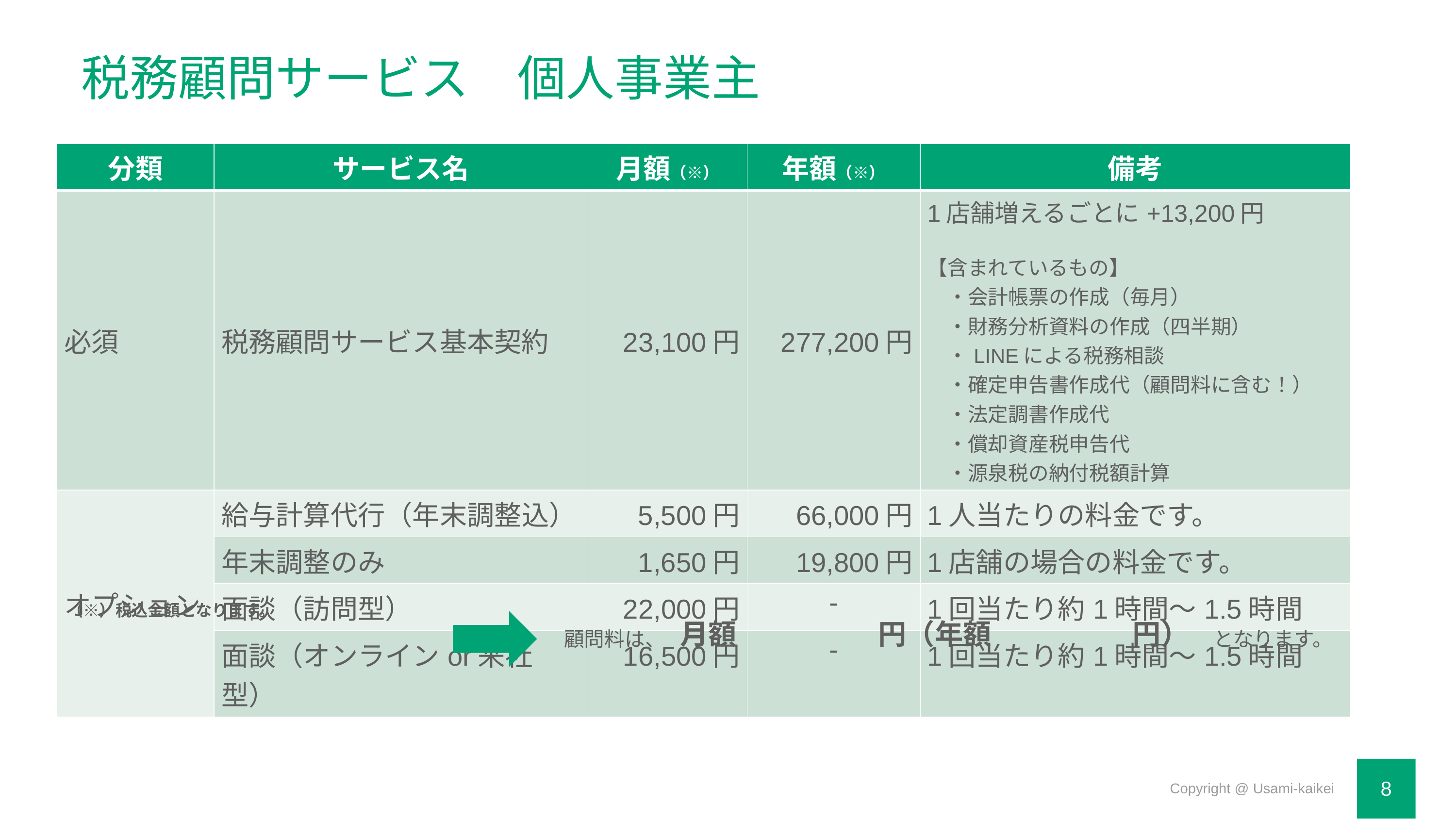

# 税務顧問サービス　個人事業主
| 分類 | サービス名 | 月額（※） | 年額（※） | 備考 |
| --- | --- | --- | --- | --- |
| 必須 | 税務顧問サービス基本契約 | 23,100円 | 277,200円 | 1店舗増えるごとに+13,200円 【含まれているもの】 　・会計帳票の作成（毎月） 　・財務分析資料の作成（四半期） 　・LINEによる税務相談 　・確定申告書作成代（顧問料に含む！） 　・法定調書作成代 　・償却資産税申告代 　・源泉税の納付税額計算 |
| オプション | 給与計算代行（年末調整込） | 5,500円 | 66,000円 | 1人当たりの料金です。 |
|  | 年末調整のみ | 1,650円 | 19,800円 | 1店舗の場合の料金です。 |
|  | 面談（訪問型） | 22,000円 | - | 1回当たり約1時間～1.5時間 |
|  | 面談（オンラインor来社型） | 16,500円 | - | 1回当たり約1時間～1.5時間 |
（※）税込金額となります。

月額　　　　　円（年額　　　　　円）
顧問料は、
となります。
Copyright @ Usami-kaikei
8